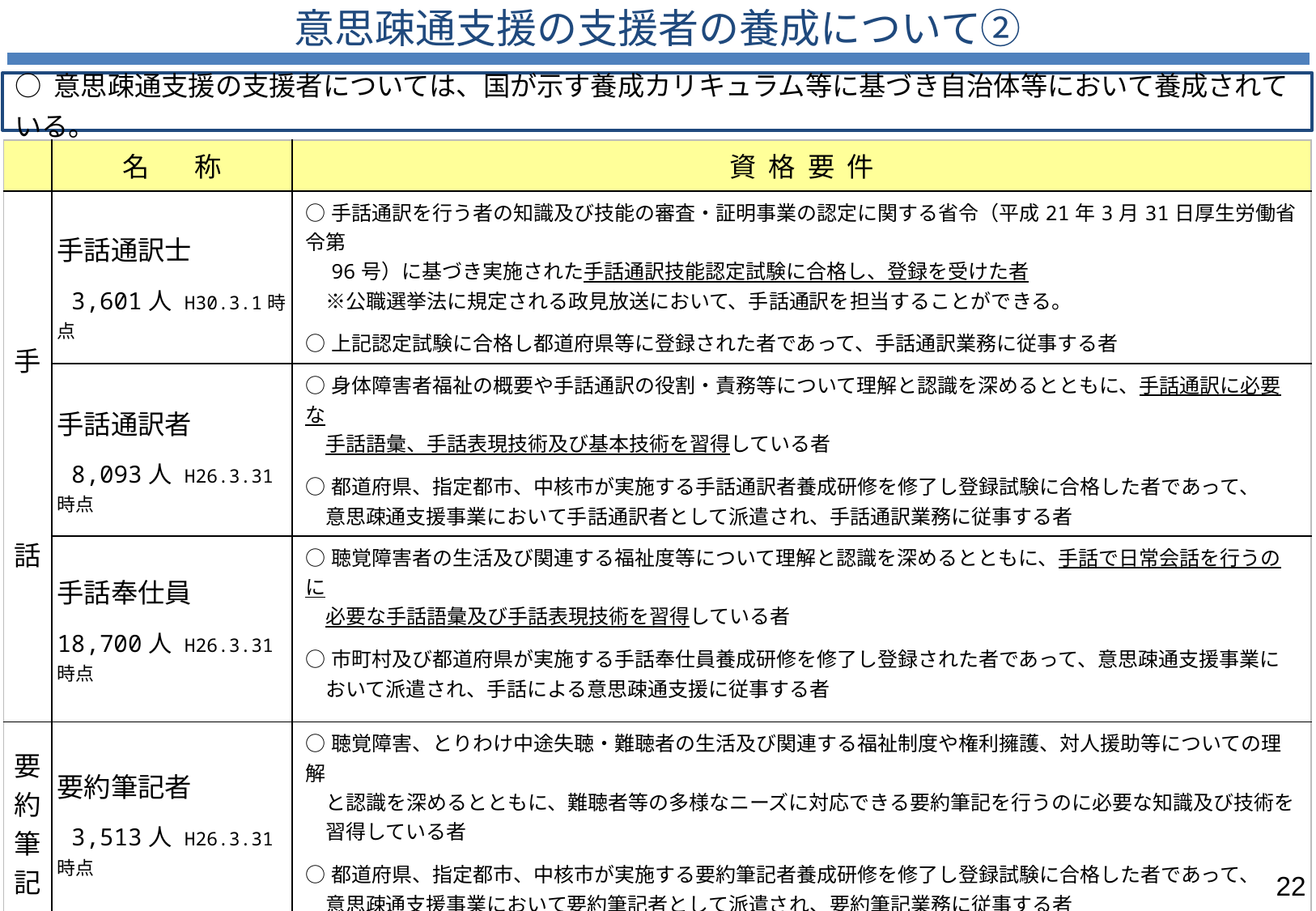

意思疎通支援の支援者の養成について②
○ 意思疎通支援の支援者については、国が示す養成カリキュラム等に基づき自治体等において養成されている。
|  | 名　 称 | 資 格 要 件 |
| --- | --- | --- |
| 手 　　　 　話 | 手話通訳士 3,601人 H30.3.1時点 | ○手話通訳を行う者の知識及び技能の審査・証明事業の認定に関する省令（平成21年3月31日厚生労働省令第 　96号）に基づき実施された手話通訳技能認定試験に合格し、登録を受けた者 　※公職選挙法に規定される政見放送において、手話通訳を担当することができる。 　 ○上記認定試験に合格し都道府県等に登録された者であって、手話通訳業務に従事する者 |
|  | 手話通訳者 8,093人 H26.3.31時点 | ○身体障害者福祉の概要や手話通訳の役割・責務等について理解と認識を深めるとともに、手話通訳に必要な 　手話語彙、手話表現技術及び基本技術を習得している者 　 ○都道府県、指定都市、中核市が実施する手話通訳者養成研修を修了し登録試験に合格した者であって、 　意思疎通支援事業において手話通訳者として派遣され、手話通訳業務に従事する者 |
|  | 手話奉仕員 18,700人 H26.3.31時点 | ○聴覚障害者の生活及び関連する福祉度等について理解と認識を深めるとともに、手話で日常会話を行うのに 　必要な手話語彙及び手話表現技術を習得している者 ○市町村及び都道府県が実施する手話奉仕員養成研修を修了し登録された者であって、意思疎通支援事業に 　おいて派遣され、手話による意思疎通支援に従事する者 |
| 要約筆記 | 要約筆記者 3,513人 H26.3.31時点 | ○聴覚障害、とりわけ中途失聴・難聴者の生活及び関連する福祉制度や権利擁護、対人援助等についての理解 　と認識を深めるとともに、難聴者等の多様なニーズに対応できる要約筆記を行うのに必要な知識及び技術を 　習得している者 ○都道府県、指定都市、中核市が実施する要約筆記者養成研修を修了し登録試験に合格した者であって、 　意思疎通支援事業において要約筆記者として派遣され、要約筆記業務に従事する者 |
| 盲ろう | 盲ろう者向け 通訳・介助員 5,656人 H26.3.31時点 | ○盲ろう者の生活及び支援のあり方についての理解と認識を深めるとともに、盲ろう者との日常的なコミュニ 　ケーションや盲ろう者への通訳及び移動介助を行うに際し、必要な知識及び技術を習得している者 ○都道府県、指定都市、中核市が実施する盲ろう者向け通訳・介助員養成研修を修了した者であって、 　意思疎通支援事業において通訳・介助員として派遣されコミュニケーションや移動等の支援に従事する者 |
22